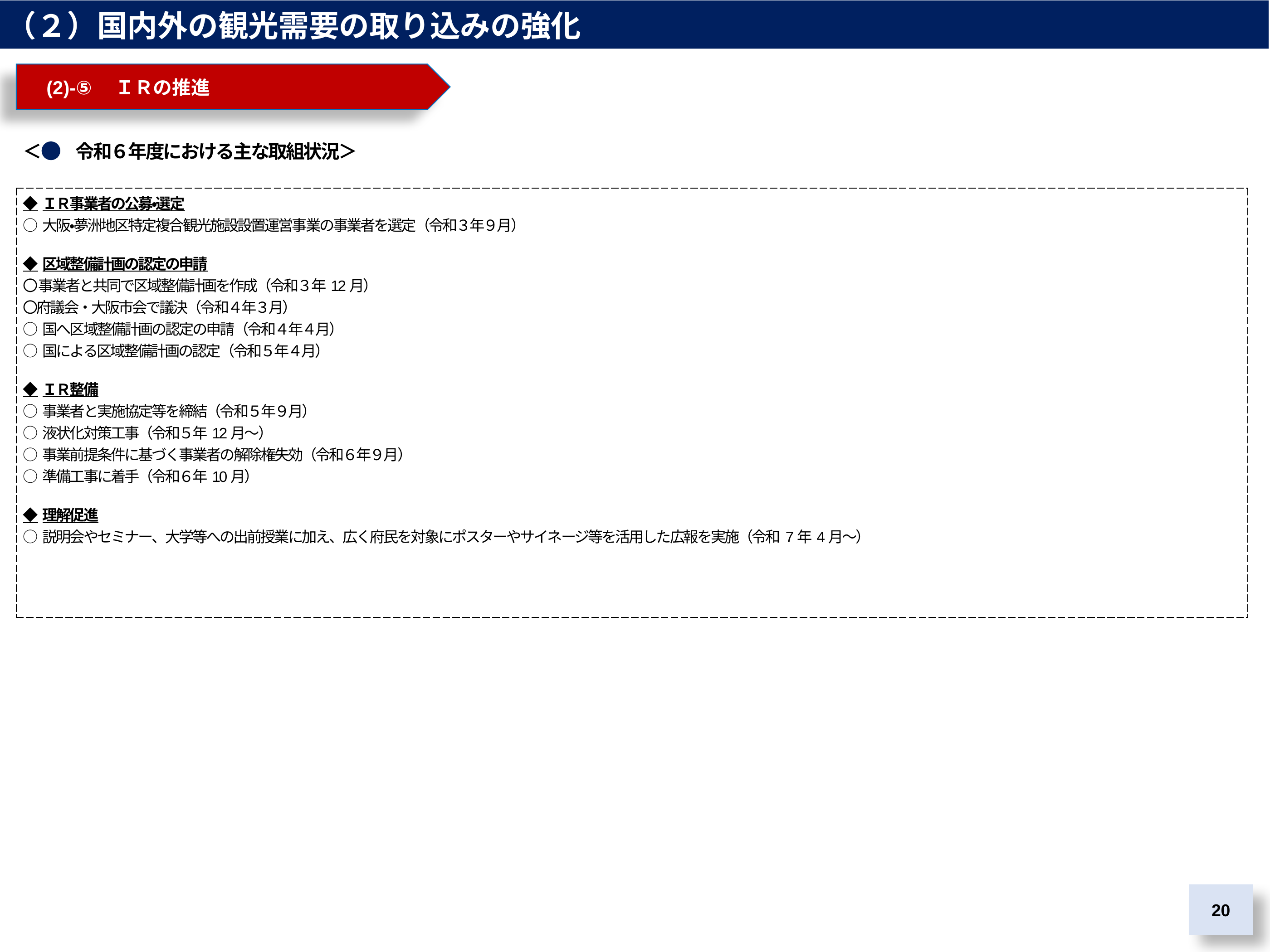

（２）国内外の観光需要の取り込みの強化
　(2)-⑤　ＩＲの推進
＜　　令和６年度における主な取組状況＞

| ◆ＩＲ事業者の公募・選定 ○大阪・夢洲地区特定複合観光施設設置運営事業の事業者を選定（令和３年９月） ◆区域整備計画の認定の申請 〇事業者と共同で区域整備計画を作成（令和３年12月） 〇府議会・大阪市会で議決（令和４年３月） ○国へ区域整備計画の認定の申請（令和４年４月） ○国による区域整備計画の認定（令和５年４月） ◆ＩＲ整備 ○事業者と実施協定等を締結（令和５年９月） ○液状化対策工事（令和５年12月～） ○事業前提条件に基づく事業者の解除権失効（令和６年９月） ○準備工事に着手（令和６年10月） ◆理解促進 ○説明会やセミナー、大学等への出前授業に加え、広く府民を対象にポスターやサイネージ等を活用した広報を実施（令和7年4月～） |
| --- |
20